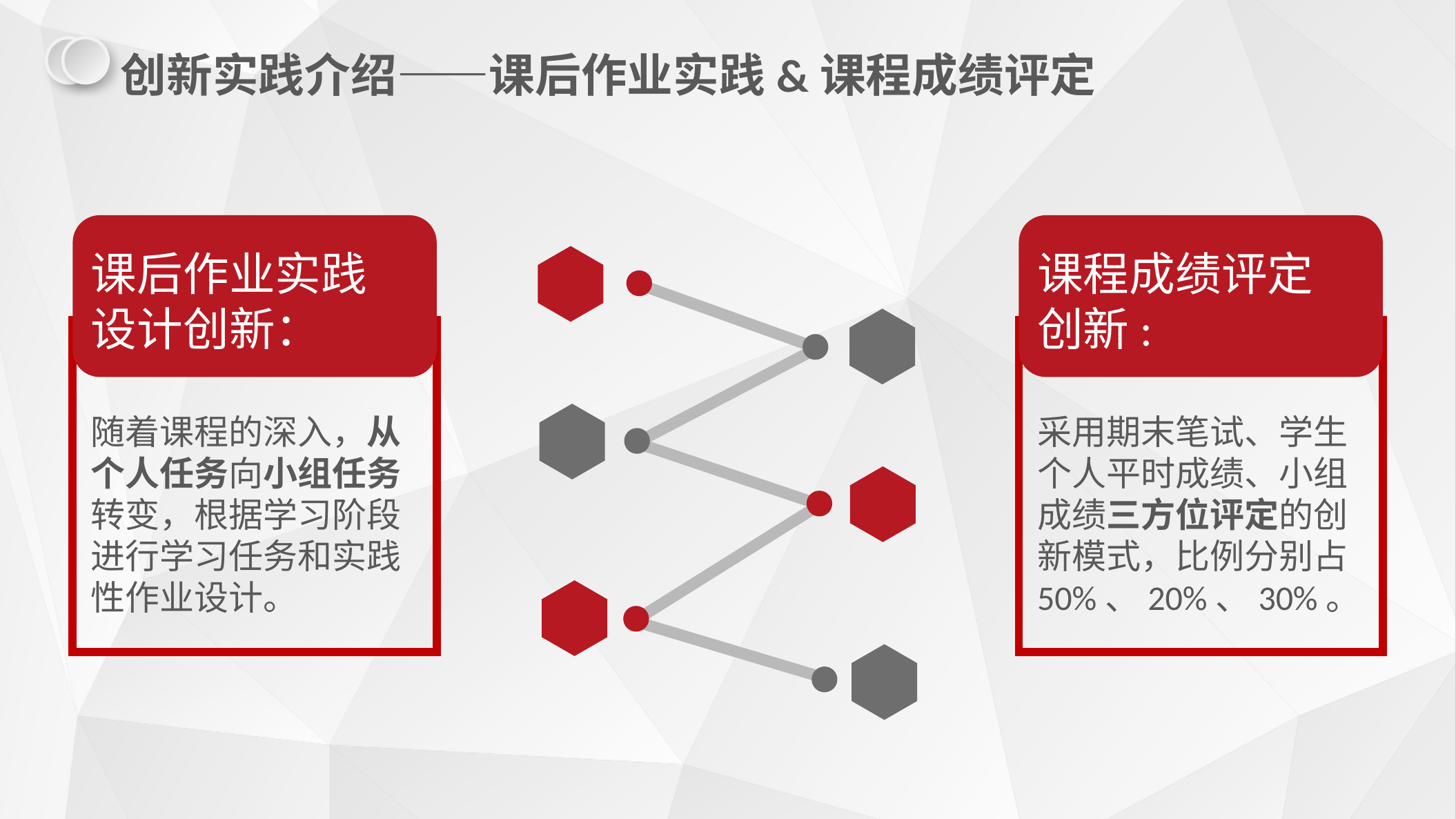

创新实践介绍——课后作业实践&课程成绩评定

课后作业实践
设计创新：

随着课程的深入，从个人任务向小组任务转变，根据学习阶段进行学习任务和实践性作业设计。

课程成绩评定
创新:

采用期末笔试、学生个人平时成绩、小组成绩三方位评定的创新模式，比例分别占50%、20%、30%。